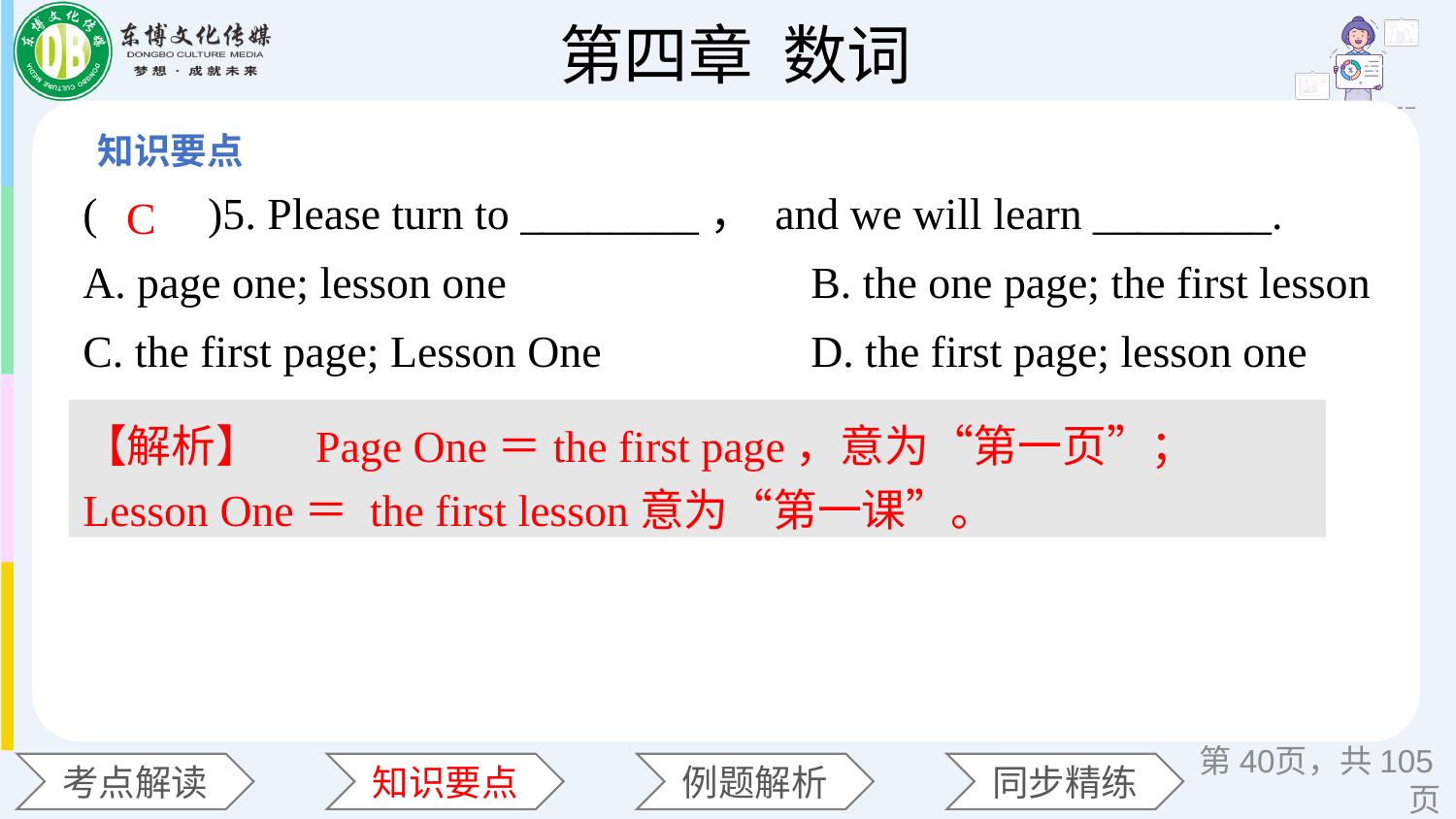

(　　)5. Please turn to ________， and we will learn ________.
A. page one; lesson one    		B. the one page; the first lesson
C. the first page; Lesson One    		D. the first page; lesson one
C
【解析】　Page One＝the first page，意为“第一页”；Lesson One＝ the first lesson意为“第一课”。
第40页，共105页